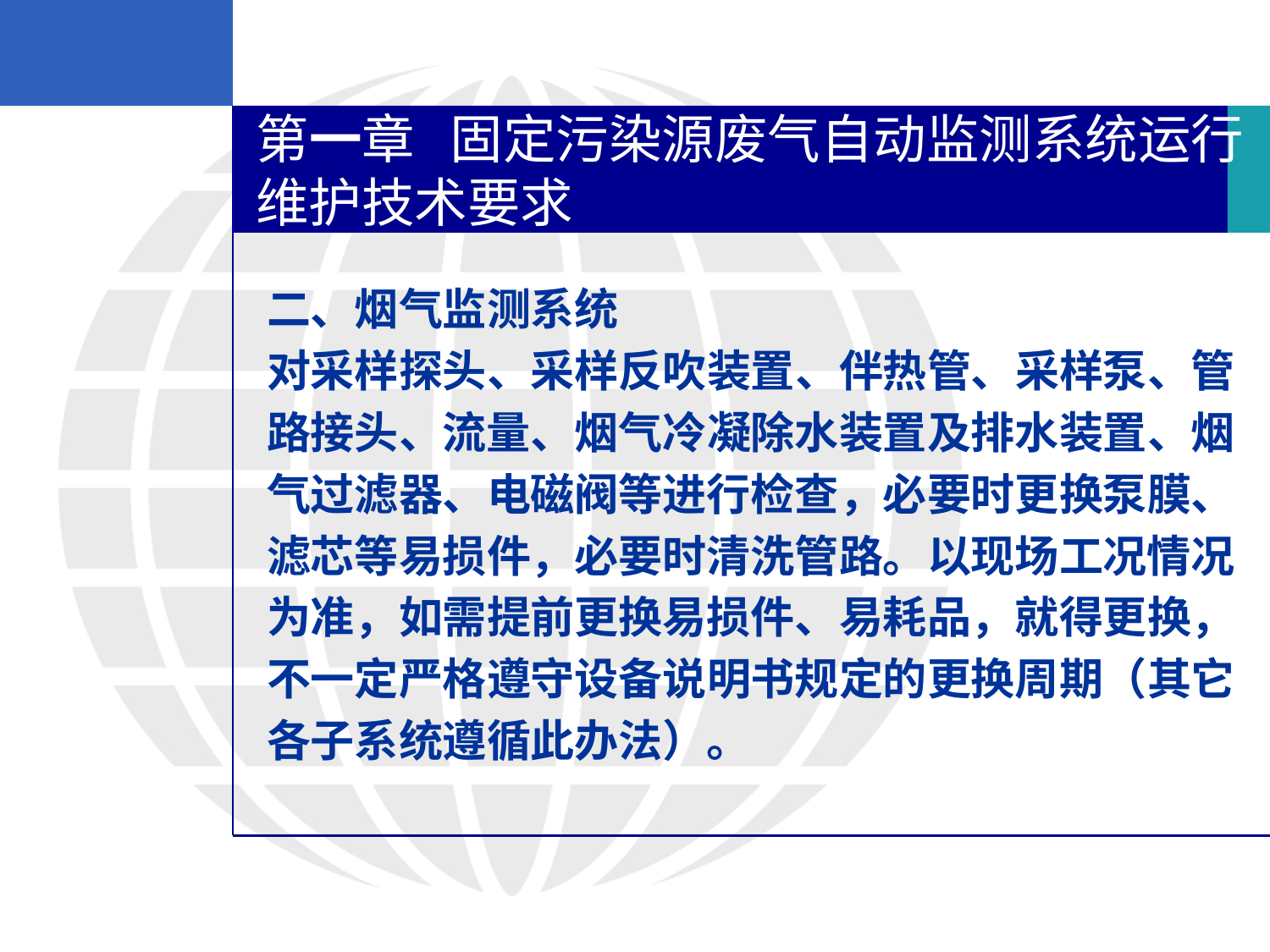

第一章   固定污染源废气自动监测系统运行维护技术要求
二、烟气监测系统
对采样探头、采样反吹装置、伴热管、采样泵、管
路接头、流量、烟气冷凝除水装置及排水装置、烟
气过滤器、电磁阀等进行检查，必要时更换泵膜、
滤芯等易损件，必要时清洗管路。以现场工况情况
为准，如需提前更换易损件、易耗品，就得更换，
不一定严格遵守设备说明书规定的更换周期（其它
各子系统遵循此办法）。